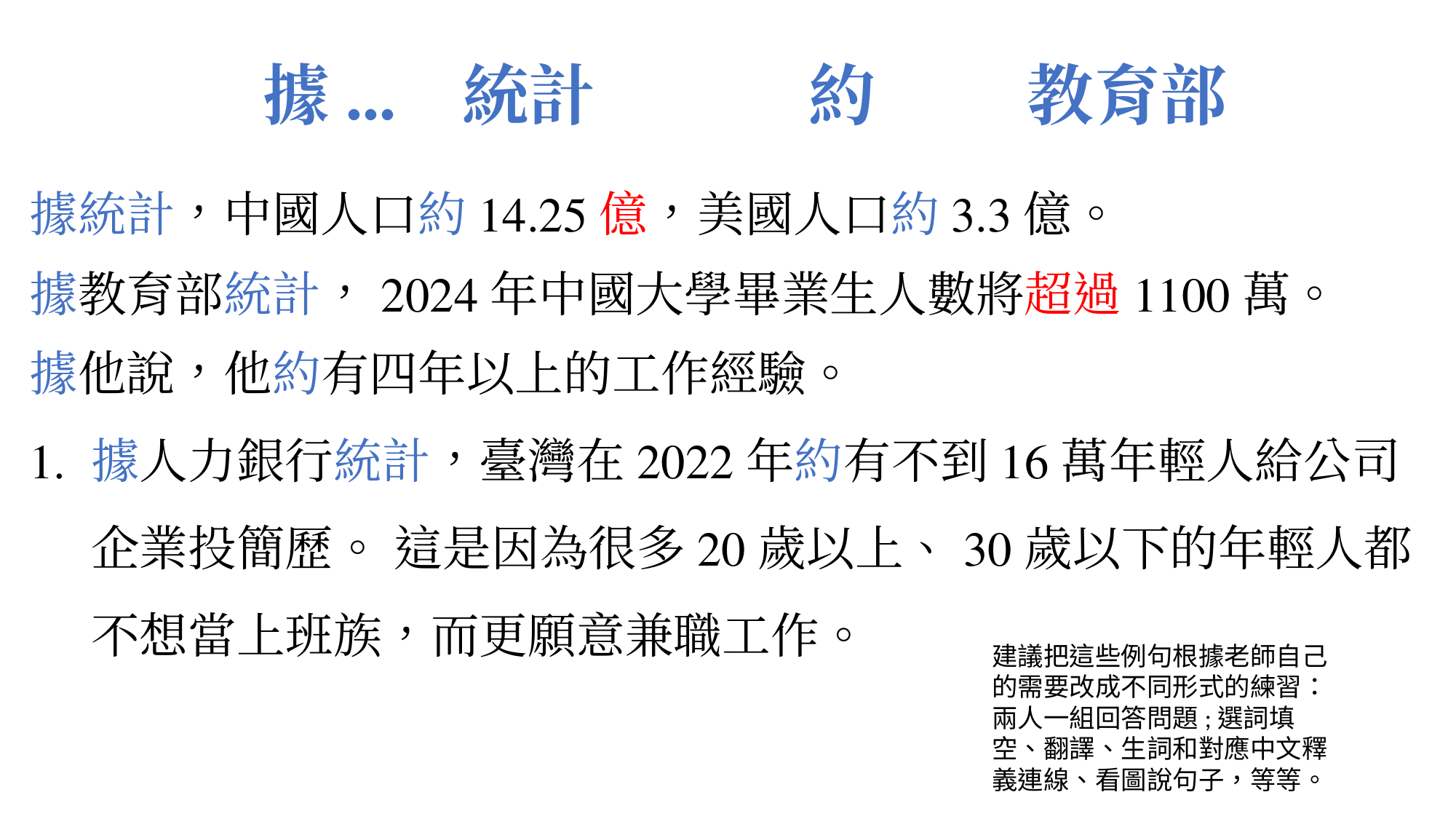

# 據...   統計 		約 		教育部
據統計，中國人口約14.25億，美國人口約3.3億。
據教育部統計，2024年中國大學畢業生人數將超過1100萬。
據他說，他約有四年以上的工作經驗。
據人力銀行統計，臺灣在2022年約有不到16萬年輕人給公司企業投簡歷。 這是因為很多20歲以上、30歲以下的年輕人都不想當上班族，而更願意兼職工作。

建議把這些例句根據老師自己的需要改成不同形式的練習：兩人一組回答問題;選詞填空、翻譯、生詞和對應中文釋義連線、看圖說句子，等等。